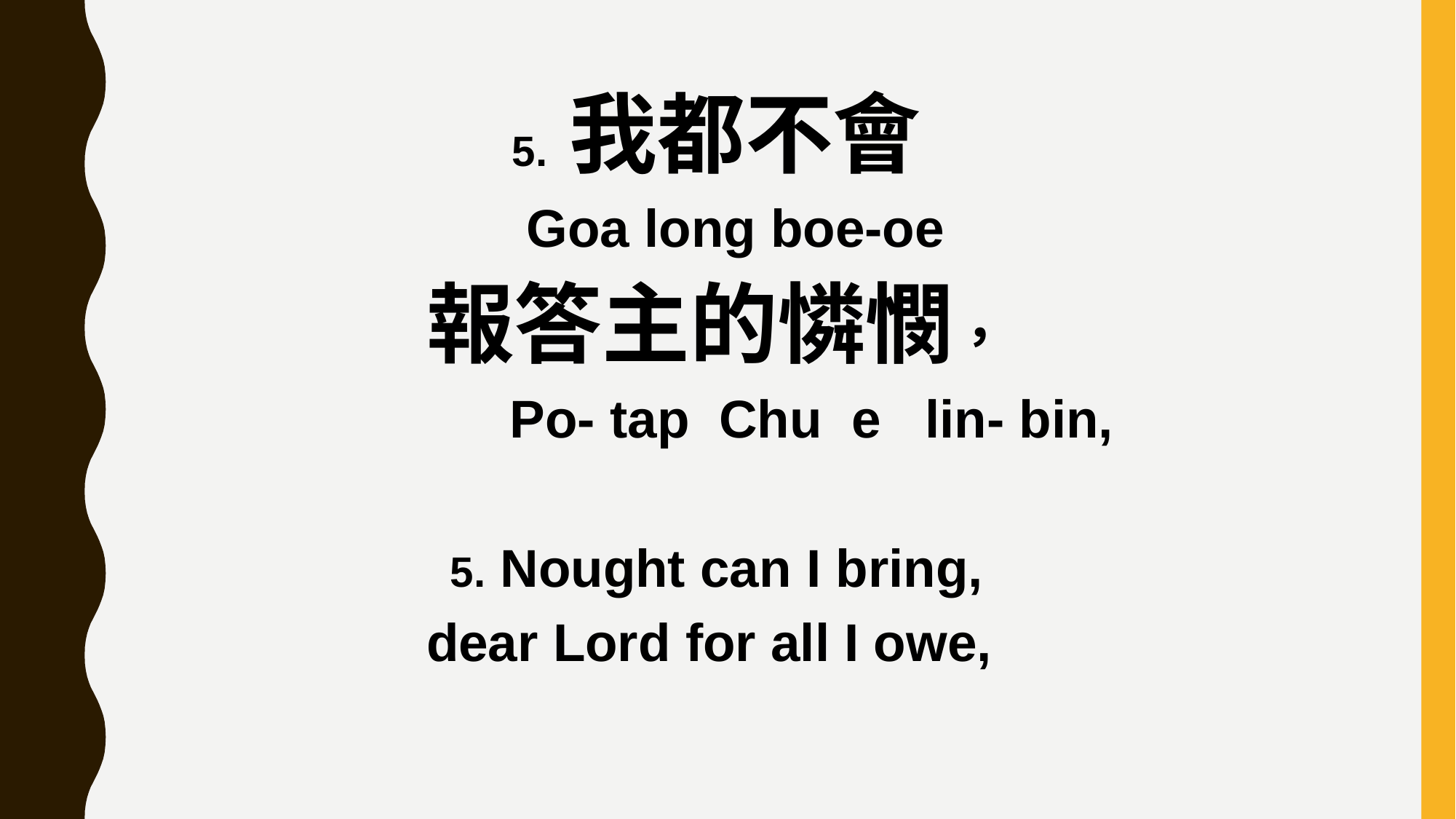

5. 我都不會
   Goa long boe-oe
報答主的憐憫，
                       Po- tap  Chu  e   lin- bin,

5. Nought can I bring,
dear Lord for all I owe,